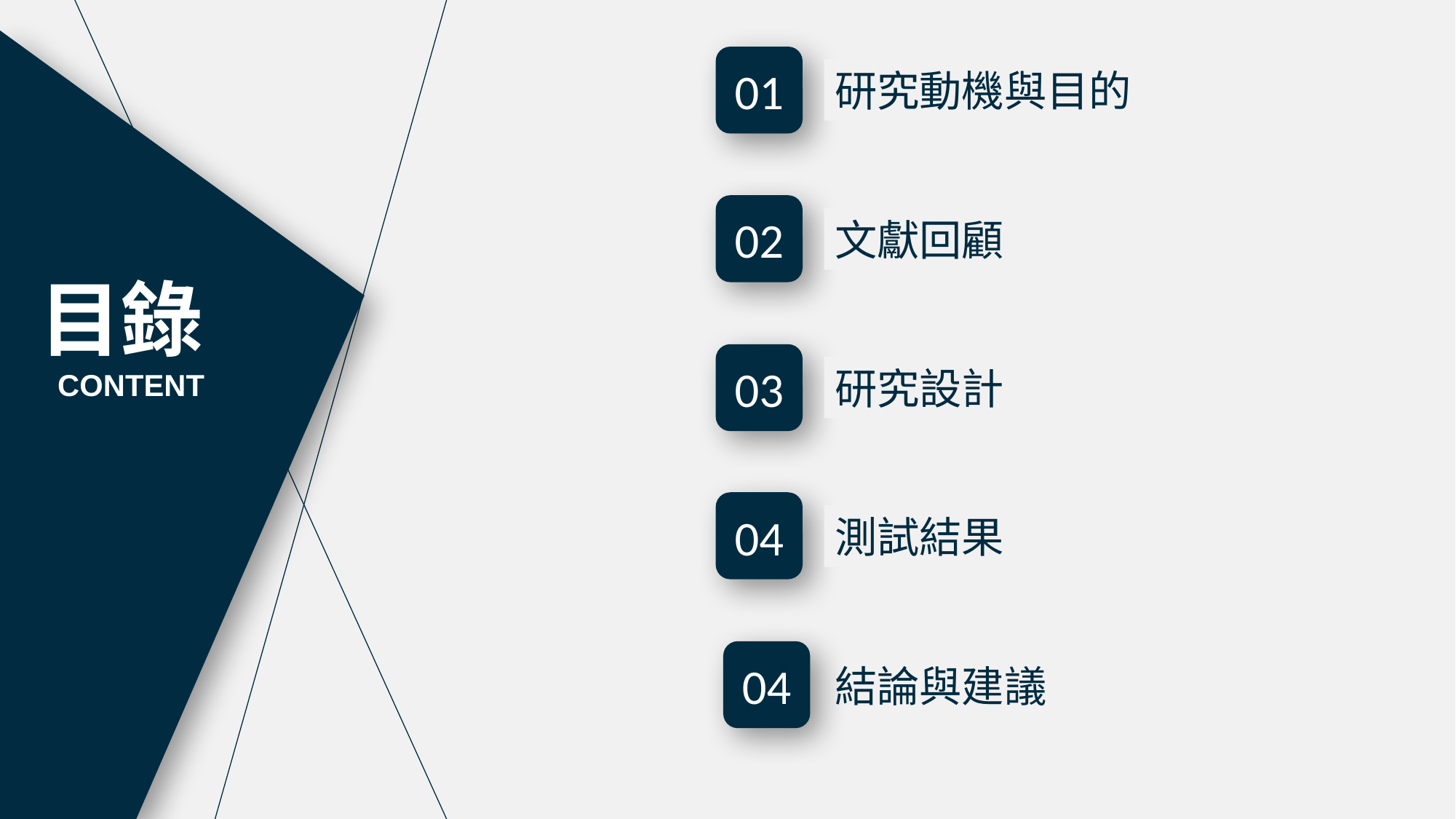

01
研究動機與目的

02
文獻回顧
目錄CONTENT

03
研究設計

04
測試結果

04
結論與建議